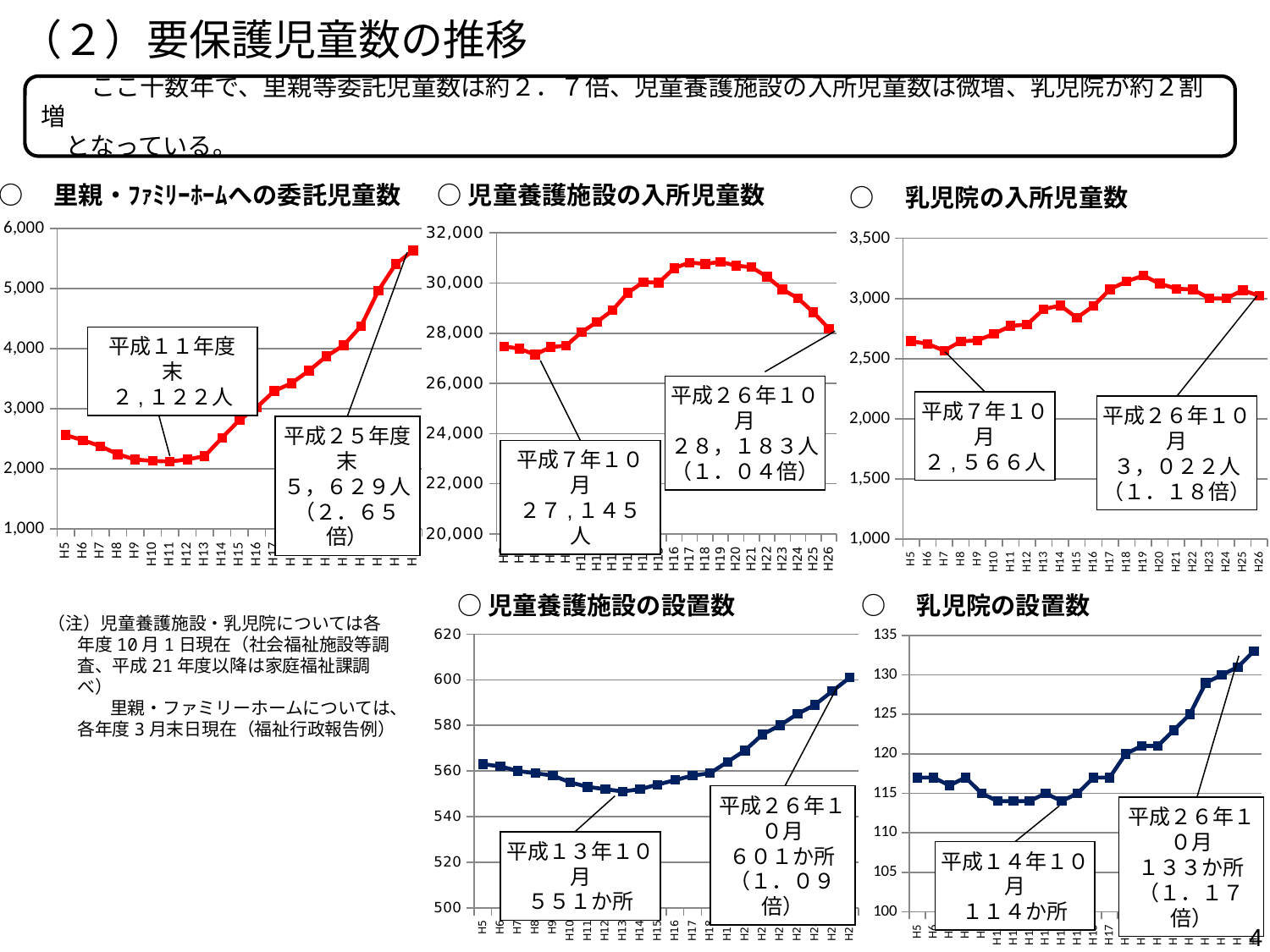

（２）要保護児童数の推移
　　ここ十数年で、里親等委託児童数は約２．７倍、児童養護施設の入所児童数は微増、乳児院が約２割増
　となっている。
○　里親・ﾌｧﾐﾘｰﾎｰﾑへの委託児童数
○児童養護施設の入所児童数
○　乳児院の入所児童数

### Chart

| Category | 委託児童数 |
|---|---|
| H5 | 2561.0 |
| H6 | 2475.0 |
| H7 | 2377.0 |
| H8 | 2242.0 |
| H9 | 2155.0 |
| H10 | 2132.0 |
| H11 | 2122.0 |
| H12 | 2157.0 |
| H13 | 2211.0 |
| H14 | 2517.0 |
| H15 | 2811.0 |
| H16 | 3022.0 |
| H17 | 3293.0 |
| H18 | 3424.0 |
| H19 | 3633.0 |
| H20 | 3870.0 |
| H21 | 4055.0 |
| H22 | 4373.0 |
| H23 | 4966.0 |
| H24 | 5407.0 |
| H25 | 5629.0 |

### Chart

| Category | 入所児童数 |
|---|---|
| H5 | 27479.0 |
| H6 | 27383.0 |
| H7 | 27145.0 |
| H8 | 27447.0 |
| H9 | 27504.0 |
| H10 | 28041.0 |
| H11 | 28448.0 |
| H12 | 28913.0 |
| H13 | 29610.0 |
| H14 | 30042.0 |
| H15 | 30014.0 |
| H16 | 30597.0 |
| H17 | 30820.0 |
| H18 | 30764.0 |
| H19 | 30846.0 |
| H20 | 30695.0 |
| H21 | 30633.0 |
| H22 | 30251.0 |
| H23 | 29744.0 |
| H24 | 29399.0 |
| H25 | 28831.0 |
| H26 | 28183.0 |

### Chart

| Category | 入所児童数 |
|---|---|
| H5 | 2646.0 |
| H6 | 2623.0 |
| H7 | 2566.0 |
| H8 | 2644.0 |
| H9 | 2652.0 |
| H10 | 2706.0 |
| H11 | 2772.0 |
| H12 | 2784.0 |
| H13 | 2912.0 |
| H14 | 2942.0 |
| H15 | 2840.0 |
| H16 | 2938.0 |
| H17 | 3077.0 |
| H18 | 3143.0 |
| H19 | 3190.0 |
| H20 | 3124.0 |
| H21 | 3081.0 |
| H22 | 3075.0 |
| H23 | 3000.0 |
| H24 | 3000.0 |
| H25 | 3069.0 |
| H26 | 3022.0 |
平成２５年度末
５，６２９人
（２．６５倍）
平成１１年度末
２,１２２人
平成２６年１０月
２８，１８３人
（１．０４倍）
平成７年１０月
２,５６６人
平成２６年１０月
３，０２２人
（１．１８倍）
平成７年１０月
２７,１４５人
○　乳児院の設置数
○児童養護施設の設置数
 （注）児童養護施設・乳児院については各年度10月1日現在（社会福祉施設等調査、平成21年度以降は家庭福祉課調べ）
　　　　里親・ファミリーホームについては、各年度3月末日現在（福祉行政報告例）

### Chart

| Category |  |
|---|---|
| H5 | 563.0 |
| H6 | 562.0 |
| H7 | 560.0 |
| H8 | 559.0 |
| H9 | 558.0 |
| H10 | 555.0 |
| H11 | 553.0 |
| H12 | 552.0 |
| H13 | 551.0 |
| H14 | 552.0 |
| H15 | 554.0 |
| H16 | 556.0 |
| H17 | 558.0 |
| H18 | 559.0 |
| H19 | 564.0 |
| H20 | 569.0 |
| H21 | 576.0 |
| H22 | 580.0 |
| H23 | 585.0 |
| H24 | 589.0 |
| H25 | 595.0 |
| H26 | 601.0 |

### Chart

| Category |  |
|---|---|
| H5 | 117.0 |
| H6 | 117.0 |
| H7 | 116.0 |
| H8 | 117.0 |
| H9 | 115.0 |
| H10 | 114.0 |
| H11 | 114.0 |
| H12 | 114.0 |
| H13 | 115.0 |
| H14 | 114.0 |
| H15 | 115.0 |
| H16 | 117.0 |
| H17 | 117.0 |
| H18 | 120.0 |
| H19 | 121.0 |
| H20 | 121.0 |
| H21 | 123.0 |
| H22 | 125.0 |
| H23 | 129.0 |
| H24 | 130.0 |
| H25 | 131.0 |
| H26 | 133.0 |
平成２６年１０月
６０１か所
（１．０９倍）
平成２６年１０月
１３３か所
（１．１７倍）
平成１３年１０月
５５１か所
平成１４年１０月
１１４か所
4